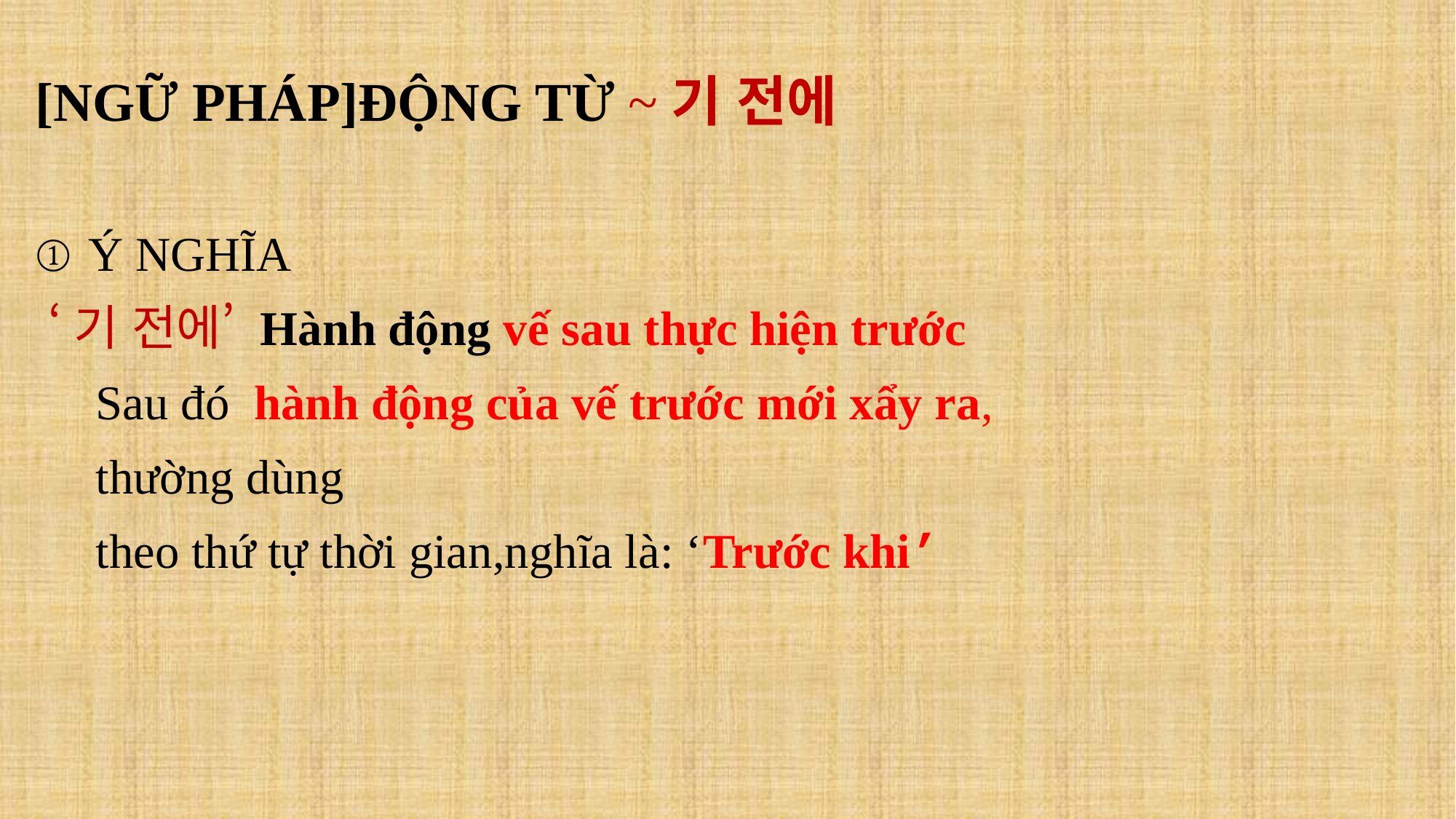

[NGỮ PHÁP]ĐỘNG TỪ ~기 전에

 Ý NGHĨA
 ‘기 전에’ Hành động vế sau thực hiện trước
     Sau đó  hành động của vế trước mới xẩy ra,
     thường dùng
     theo thứ tự thời gian,nghĩa là: ‘Trước khi’